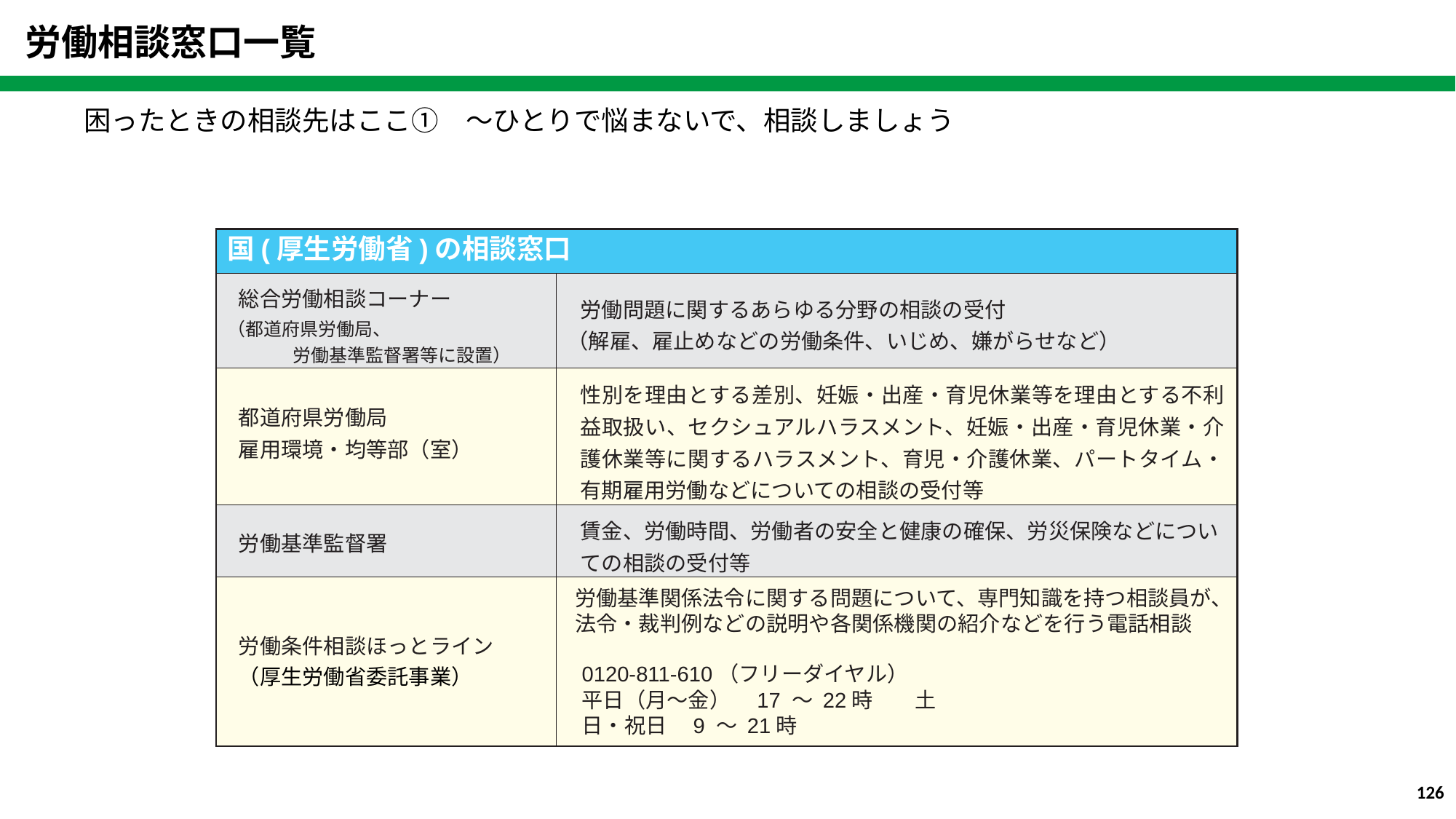

労働相談窓口一覧

困ったときの相談先はここ①　～ひとりで悩まないで、相談しましょう
国(厚生労働省)の相談窓口
|  |  |
| --- | --- |
| 総合労働相談コーナー （都道府県労働局、 　　　労働基準監督署等に設置） | 労働問題に関するあらゆる分野の相談の受付 （解雇、雇止めなどの労働条件、いじめ、嫌がらせなど） |
| 都道府県労働局 雇用環境・均等部（室） | 性別を理由とする差別、妊娠・出産・育児休業等を理由とする不利益取扱い、セクシュアルハラスメント、妊娠・出産・育児休業・介護休業等に関するハラスメント、育児・介護休業、パートタイム・有期雇用労働などについての相談の受付等 |
| 労働基準監督署 | 賃金、労働時間、労働者の安全と健康の確保、労災保険などについての相談の受付等 |
| 労働条件相談ほっとライン （厚生労働省委託事業） |  |
労働基準関係法令に関する問題について、専門知識を持つ相談員が、法令・裁判例などの説明や各関係機関の紹介などを行う電話相談
0120-811-610（フリーダイヤル）
平日（月～金）　17 ～ 22時　　土日・祝日　9 ～ 21時
126